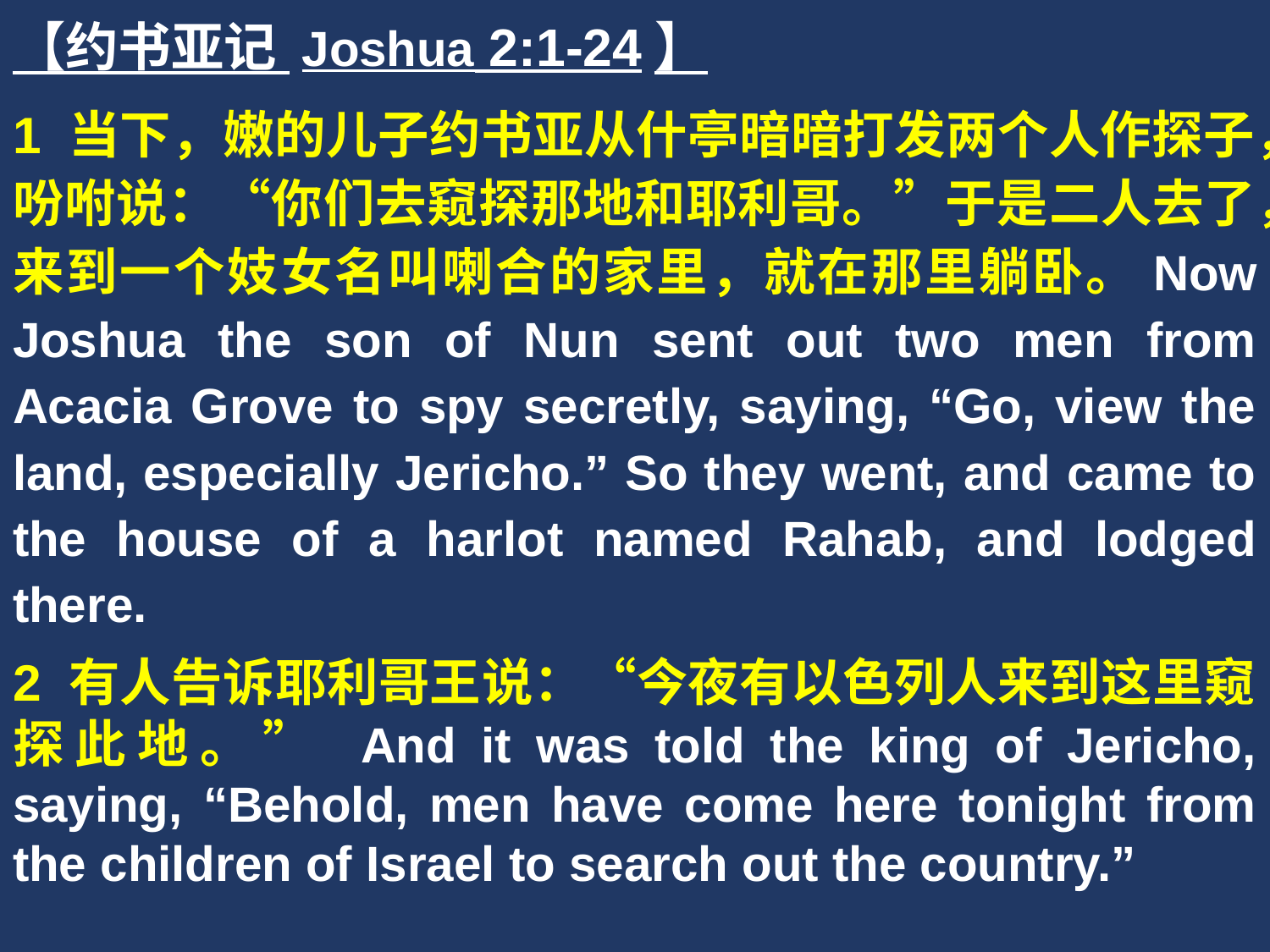

【约书亚记 Joshua 2:1-24】
1 当下，嫩的儿子约书亚从什亭暗暗打发两个人作探子，吩咐说：“你们去窥探那地和耶利哥。”于是二人去了，来到一个妓女名叫喇合的家里，就在那里躺卧。Now Joshua the son of Nun sent out two men from Acacia Grove to spy secretly, saying, “Go, view the land, especially Jericho.” So they went, and came to the house of a harlot named Rahab, and lodged there.
2 有人告诉耶利哥王说：“今夜有以色列人来到这里窥探此地。” And it was told the king of Jericho, saying, “Behold, men have come here tonight from the children of Israel to search out the country.”